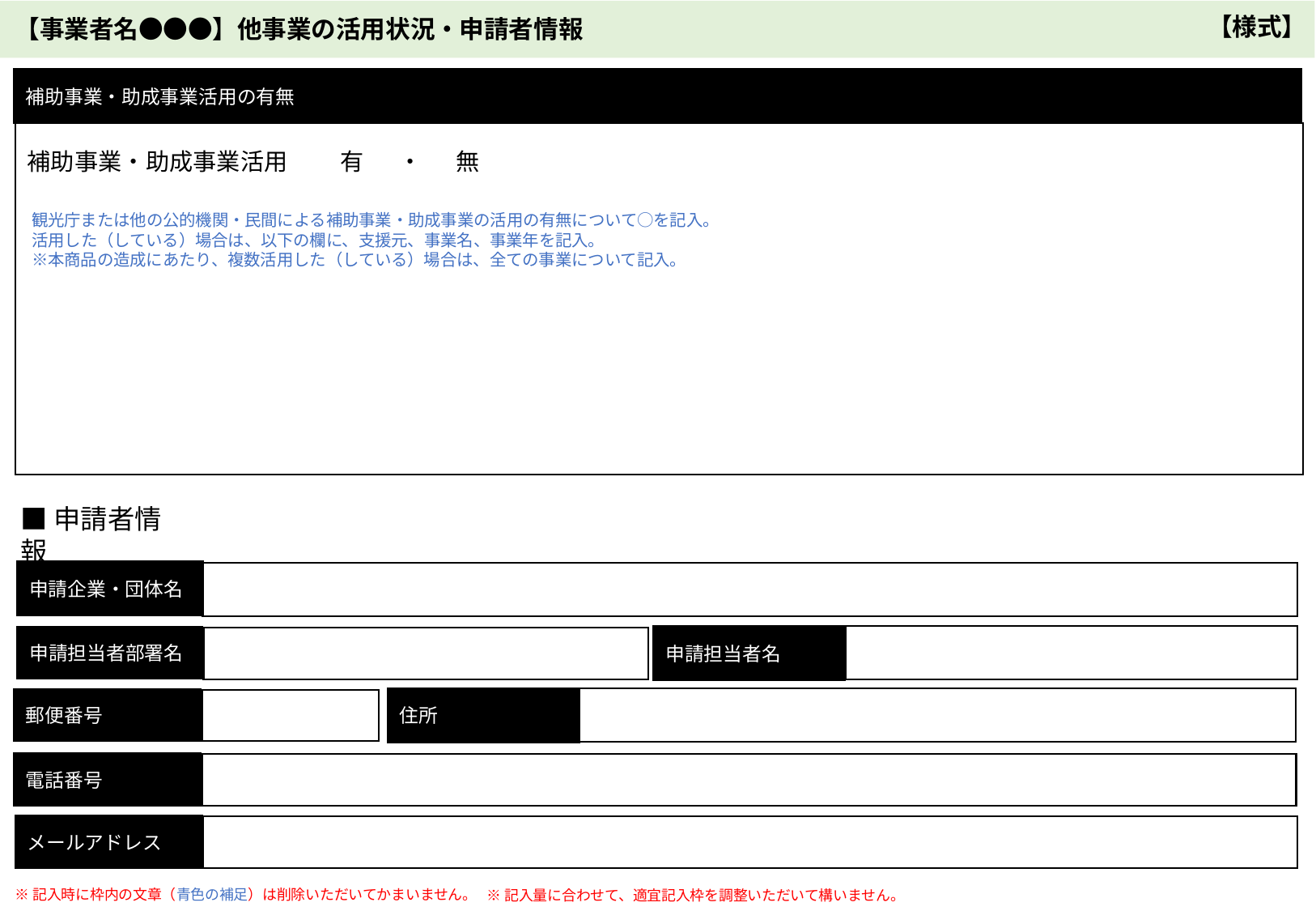

【様式】
【事業者名●●●】他事業の活用状況・申請者情報
補助事業・助成事業活用の有無

補助事業・助成事業活用　　 有  　・　  無
　観光庁または他の公的機関・民間による補助事業・助成事業の活用の有無について○を記入。
　活用した（している）場合は、以下の欄に、支援元、事業名、事業年を記入。
　※本商品の造成にあたり、複数活用した（している）場合は、全ての事業について記入。
■申請者情報
申請企業・団体名

申請担当者名
申請担当者部署名

住所

郵便番号

電話番号

メールアドレス

※記入時に枠内の文章（青色の補足）は削除いただいてかまいません。
※記入量に合わせて、適宜記入枠を調整いただいて構いません。